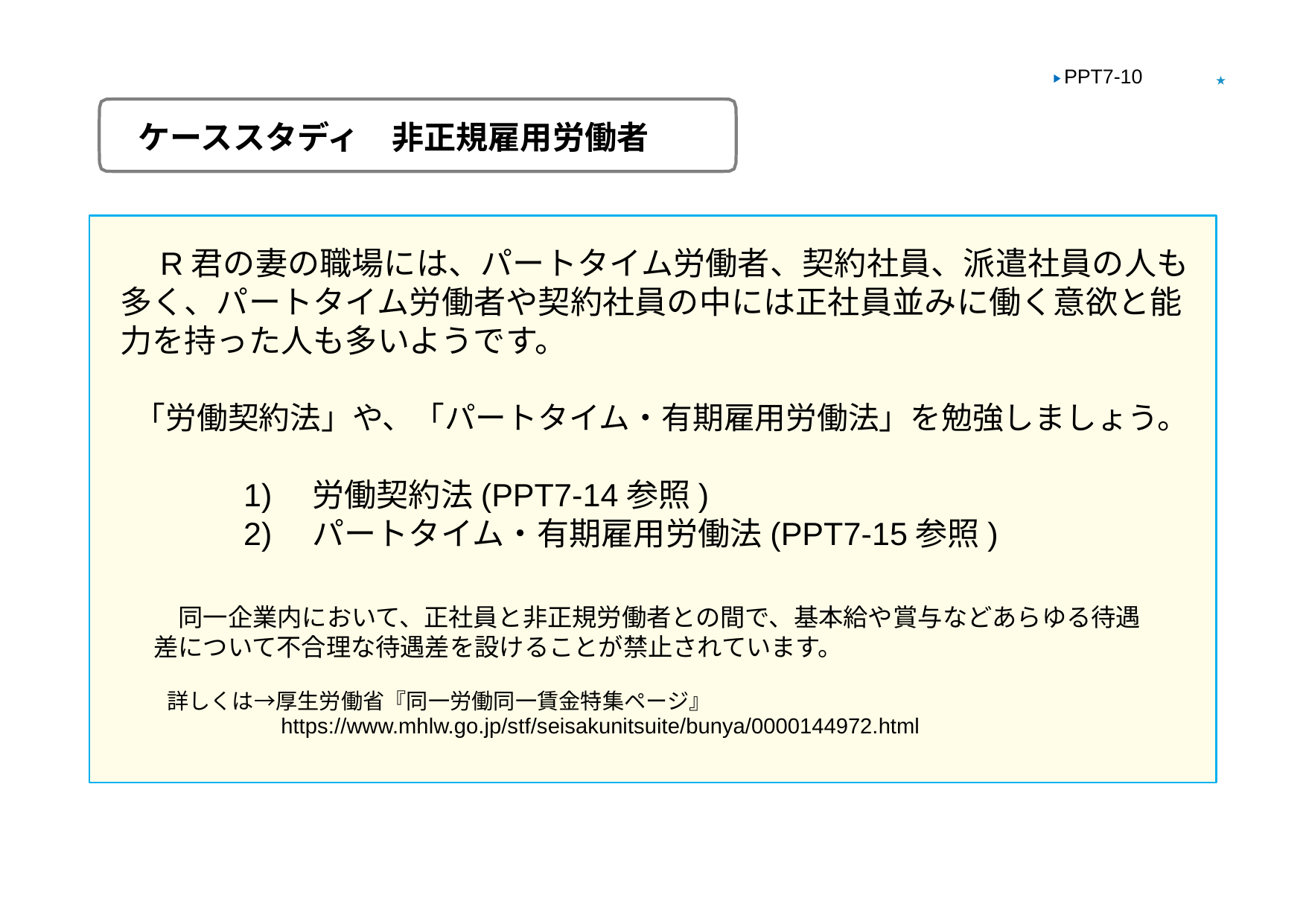

▶ PPT7-10
    ★

ケーススタディ　非正規雇用労働者

　R君の妻の職場には、パートタイム労働者、契約社員、派遣社員の人も多く、パートタイム労働者や契約社員の中には正社員並みに働く意欲と能力を持った人も多いようです。

 「労働契約法」や、「パートタイム・有期雇用労働法」を勉強しましょう。

1)　労働契約法(PPT7-14参照)
2)　パートタイム・有期雇用労働法(PPT7-15参照)
　同一企業内において、正社員と非正規労働者との間で、基本給や賞与などあらゆる待遇差について不合理な待遇差を設けることが禁止されています。

詳しくは→厚生労働省『同一労働同一賃金特集ページ』
　　　　　https://www.mhlw.go.jp/stf/seisakunitsuite/bunya/0000144972.html